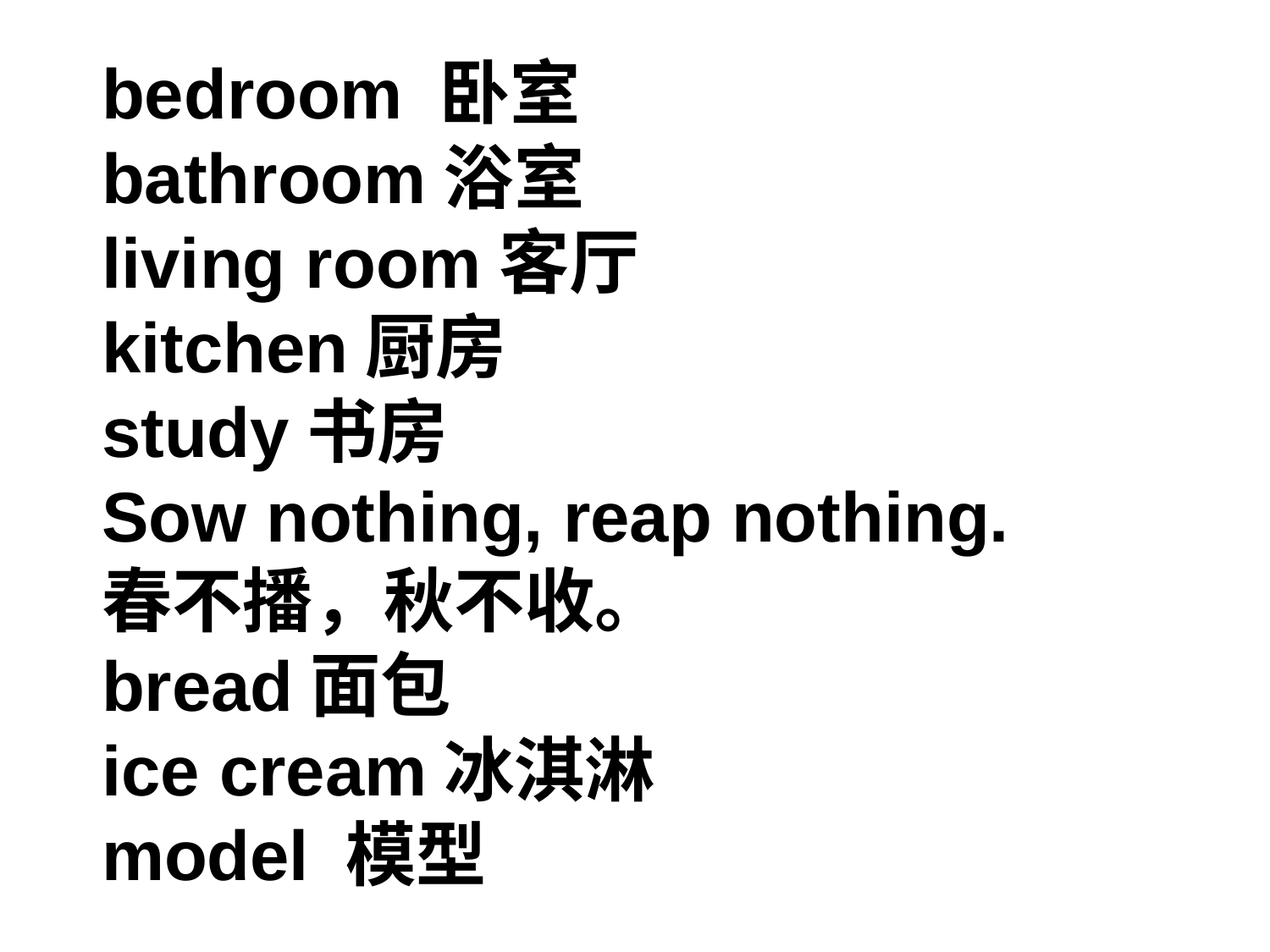

bedroom 卧室
bathroom浴室
living room客厅
kitchen厨房
study书房
Sow nothing, reap nothing.
春不播，秋不收。
bread面包
ice cream冰淇淋
model 模型